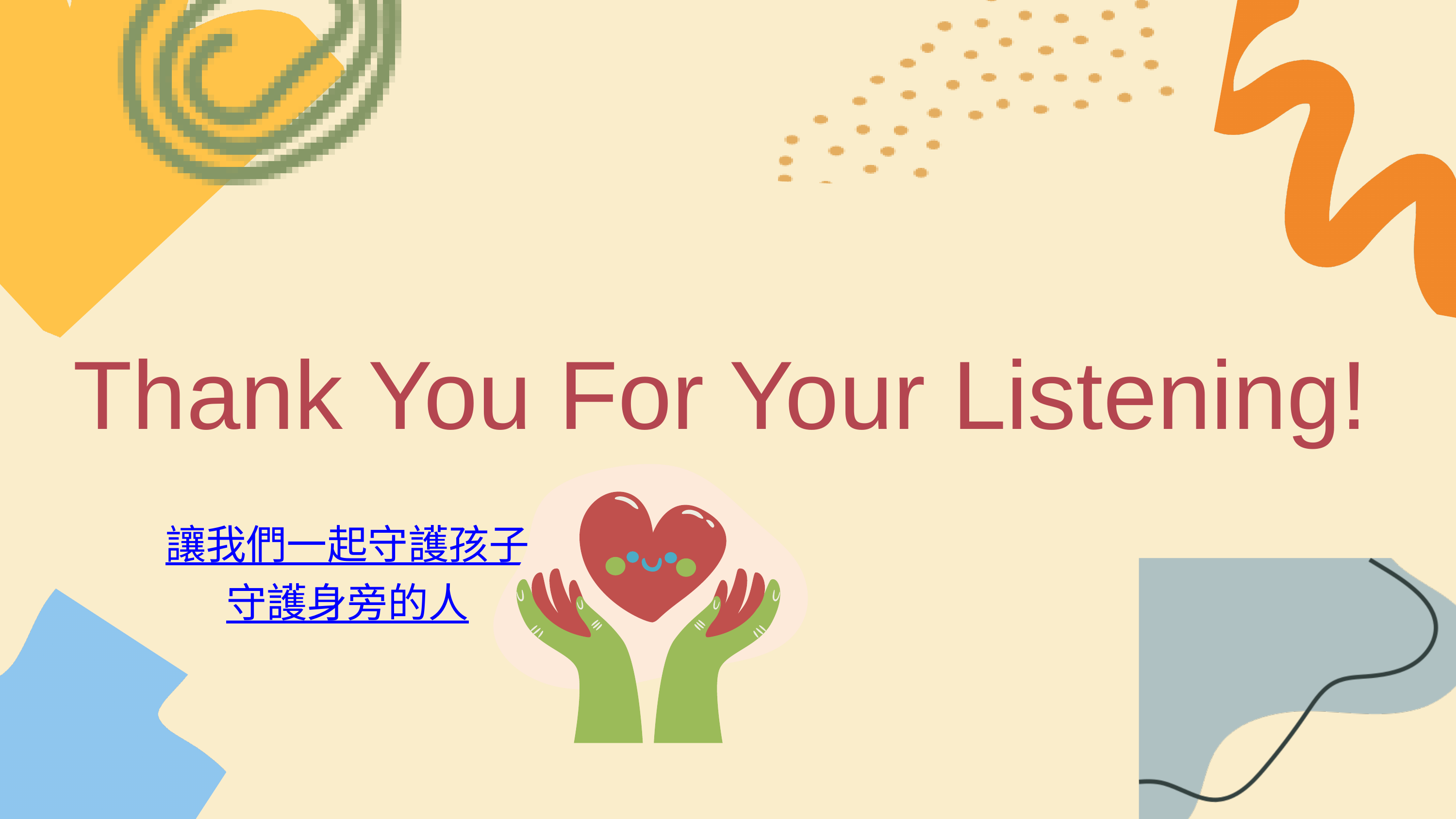

Thank You For Your Listening!

讓我們一起
守護孩子
守護身旁的人